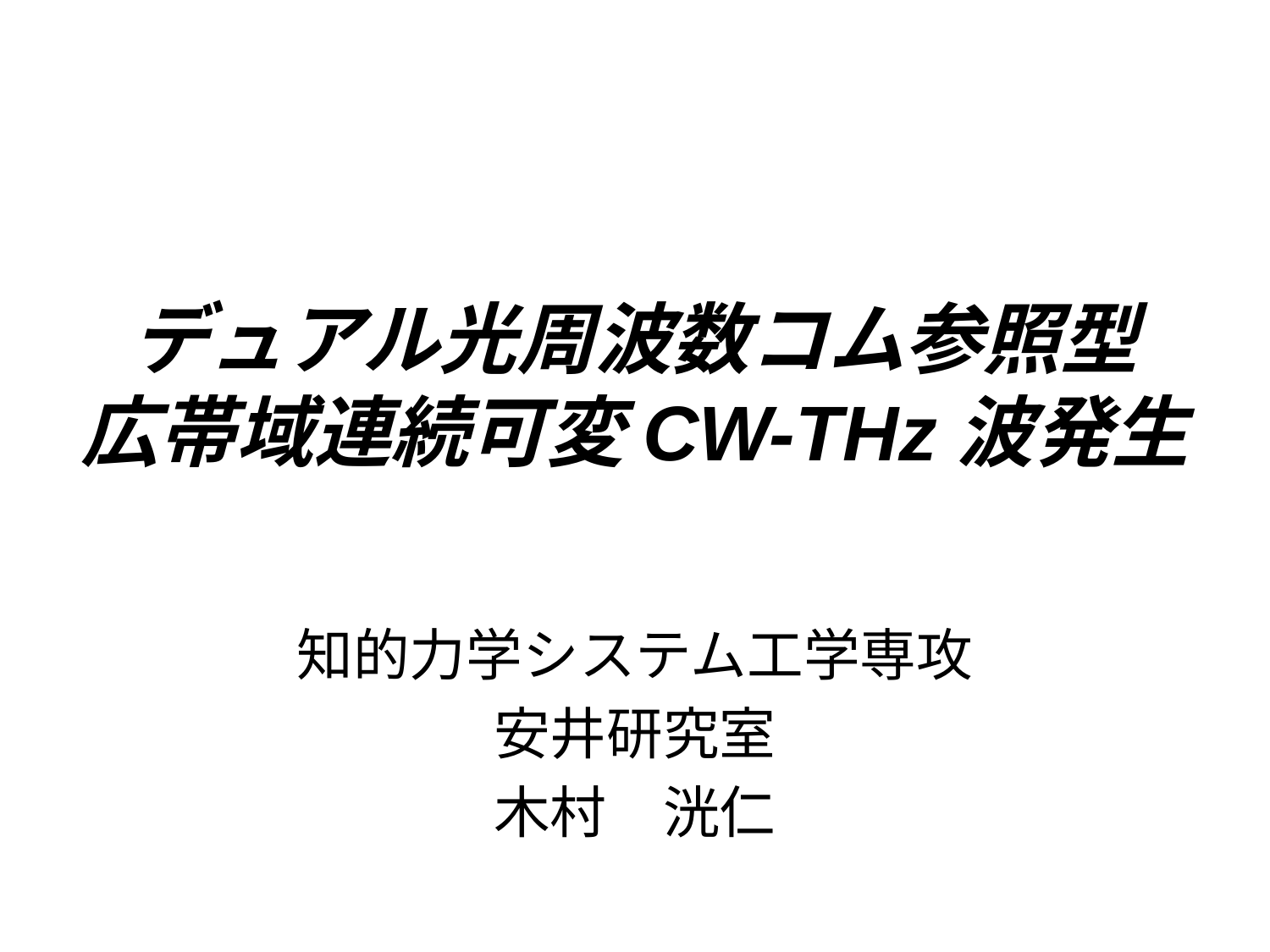

# デュアル光周波数コム参照型 広帯域連続可変CW-THz波発生
知的力学システム工学専攻
安井研究室
木村　洸仁